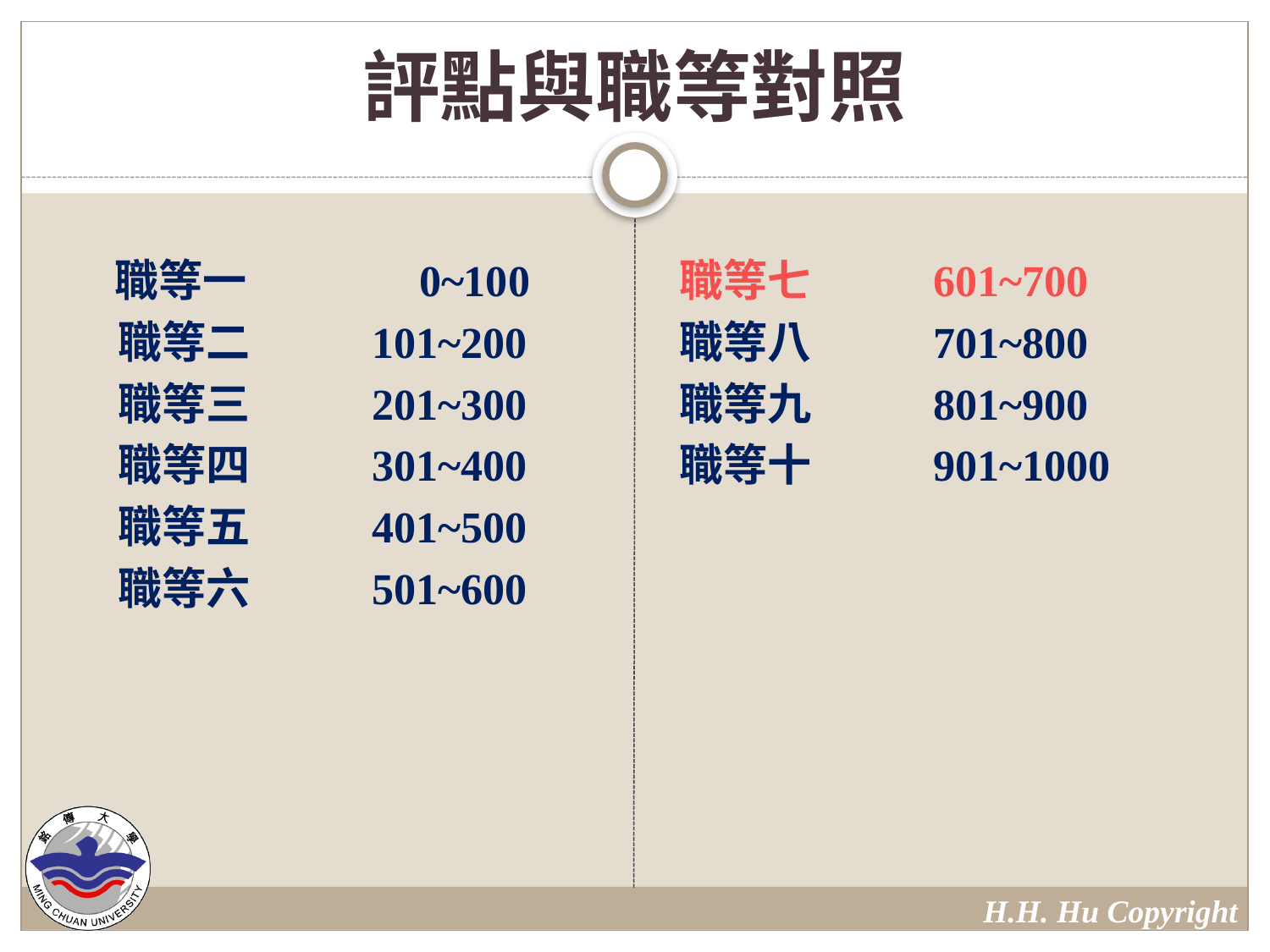

# 評點與職等對照
職等一	    0~100
職等二	101~200
職等三	201~300
職等四	301~400
職等五	401~500
職等六	501~600

職等七	601~700
職等八	701~800
職等九	801~900
職等十	901~1000